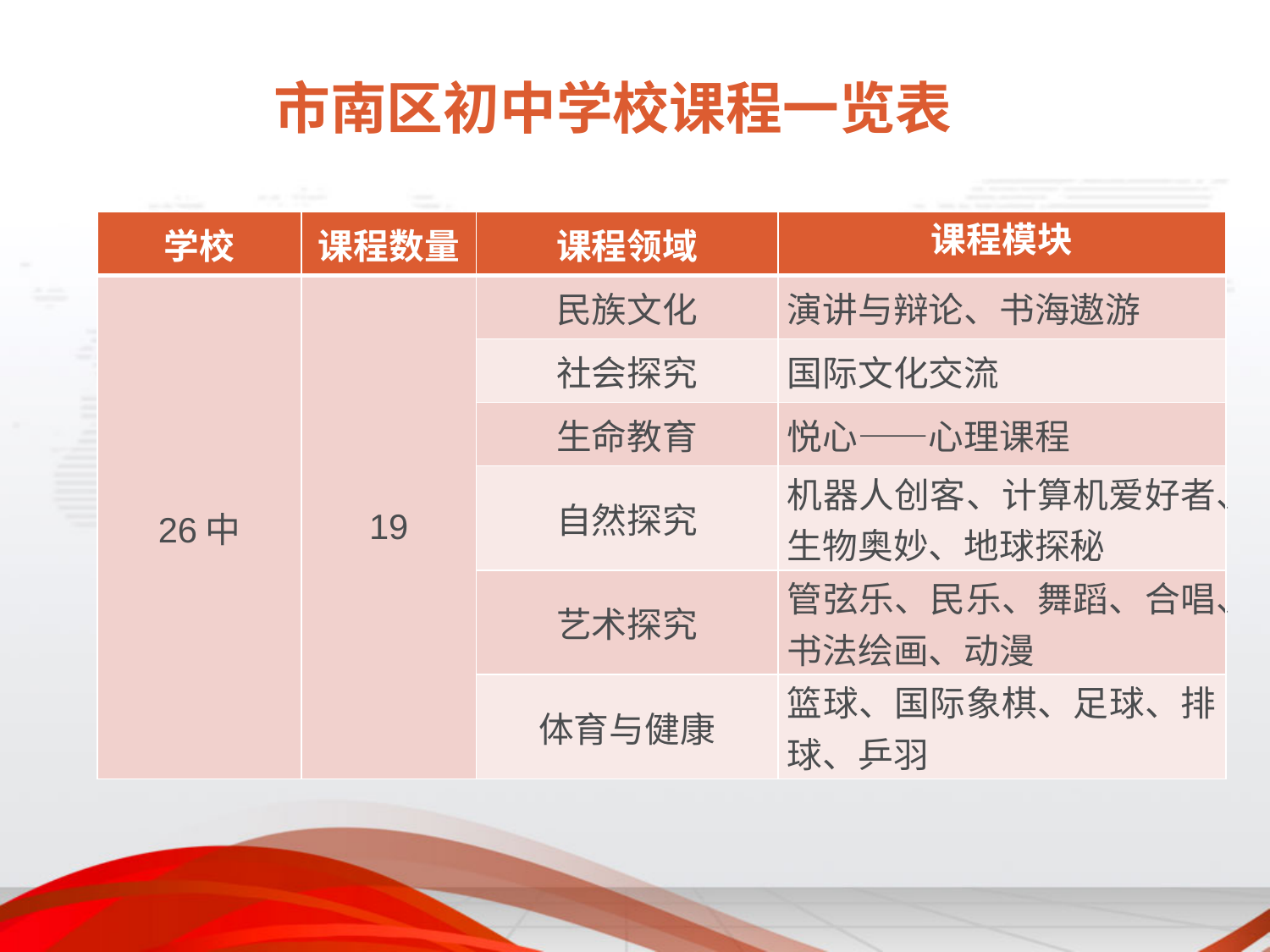

# 市南区初中学校课程一览表
| 学校 | 课程数量 | 课程领域 | 课程模块 |
| --- | --- | --- | --- |
| 26中 | 19 | 民族文化 | 演讲与辩论、书海遨游 |
|  |  | 社会探究 | 国际文化交流 |
|  |  | 生命教育 | 悦心——心理课程 |
|  |  | 自然探究 | 机器人创客、计算机爱好者、生物奥妙、地球探秘 |
|  |  | 艺术探究 | 管弦乐、民乐、舞蹈、合唱、书法绘画、动漫 |
|  |  | 体育与健康 | 篮球、国际象棋、足球、排球、乒羽 |